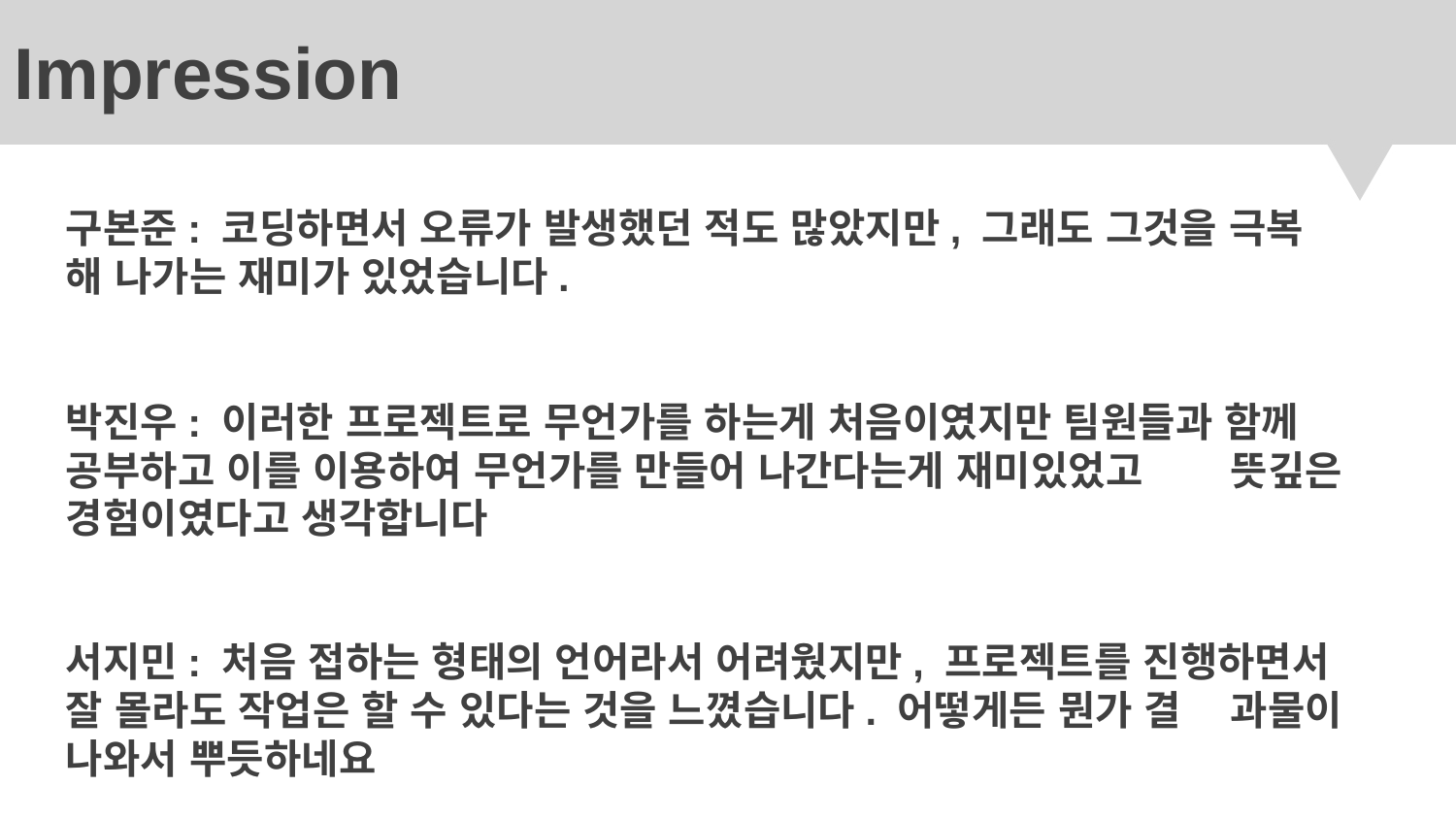

# Impression
구본준: 코딩하면서 오류가 발생했던 적도 많았지만, 그래도 그것을 극복	해 나가는 재미가 있었습니다.
박진우: 이러한 프로젝트로 무언가를 하는게 처음이였지만 팀원들과 함께 	공부하고 이를 이용하여 무언가를 만들어 나간다는게 재미있었고 	뜻깊은 경험이였다고 생각합니다
서지민: 처음 접하는 형태의 언어라서 어려웠지만, 프로젝트를 진행하면서 	잘 몰라도 작업은 할 수 있다는 것을 느꼈습니다. 어떻게든 뭔가 결	과물이 나와서 뿌듯하네요